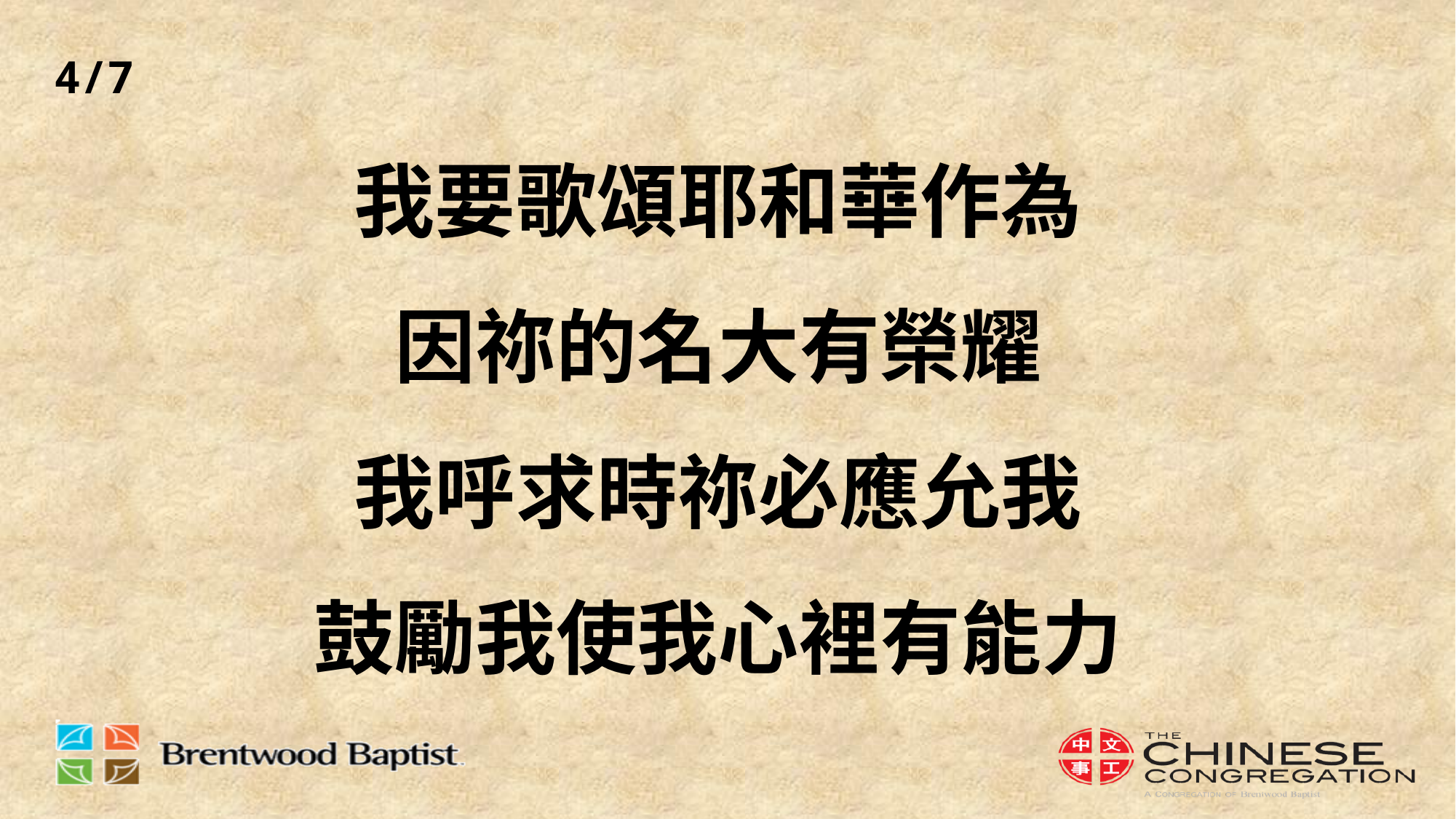

4/7
# 我要歌頌耶和華作為 因祢的名大有榮耀 我呼求時祢必應允我 鼓勵我使我心裡有能力